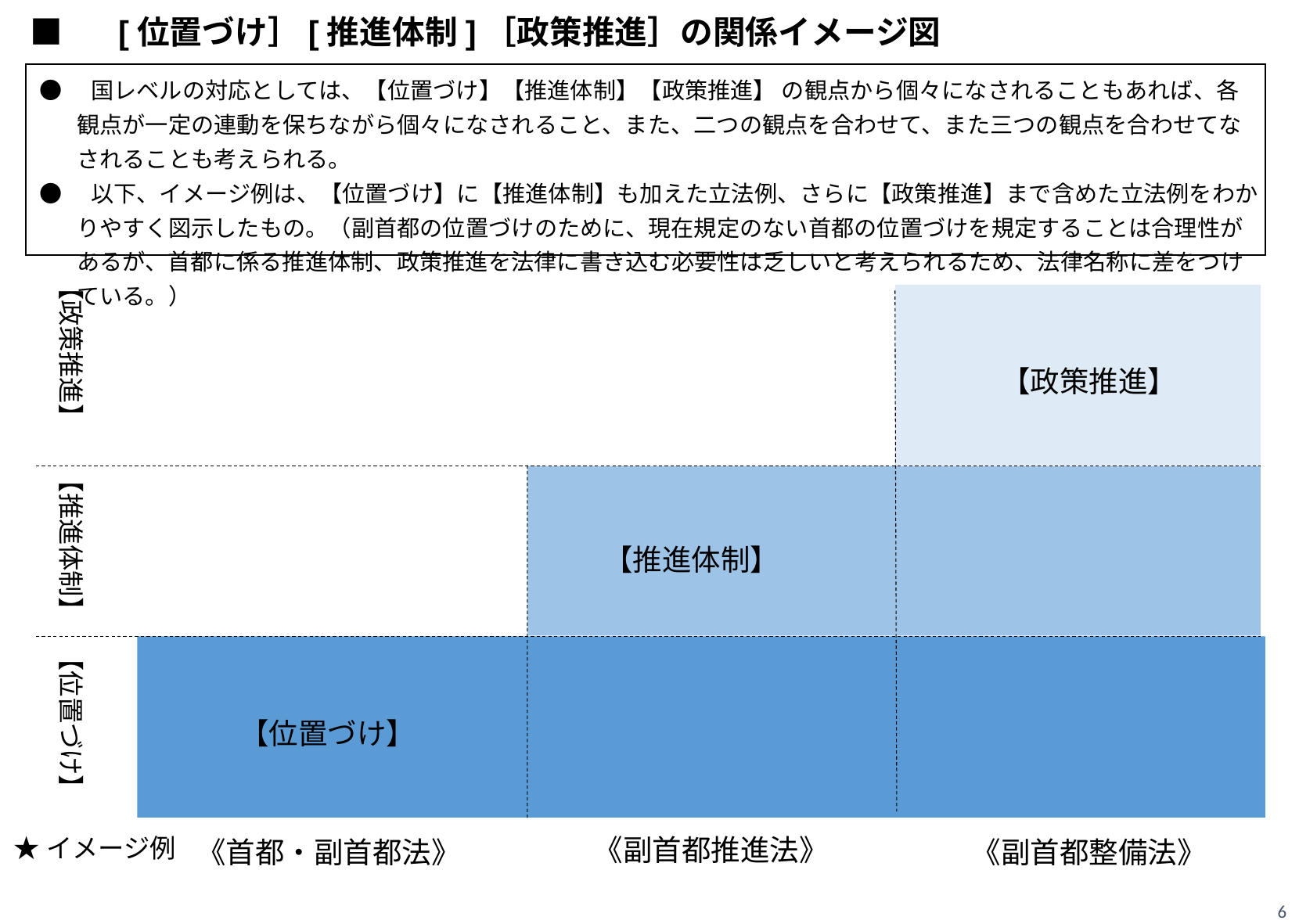

■ 　[位置づけ］[推進体制]［政策推進］の関係イメージ図
●　国レベルの対応としては、【位置づけ】【推進体制】【政策推進】 の観点から個々になされることもあれば、各観点が一定の連動を保ちながら個々になされること、また、二つの観点を合わせて、また三つの観点を合わせてなされることも考えられる。
●　以下、イメージ例は、【位置づけ】に【推進体制】も加えた立法例、さらに【政策推進】まで含めた立法例をわかりやすく図示したもの。（副首都の位置づけのために、現在規定のない首都の位置づけを規定することは合理性があるが、首都に係る推進体制、政策推進を法律に書き込む必要性は乏しいと考えられるため、法律名称に差をつけている。）

【政策推進】

【政策推進】
【推進体制】

【推進体制】
【位置づけ】

【位置づけ】
★イメージ例
《副首都推進法》
《首都・副首都法》
《副首都整備法》
6